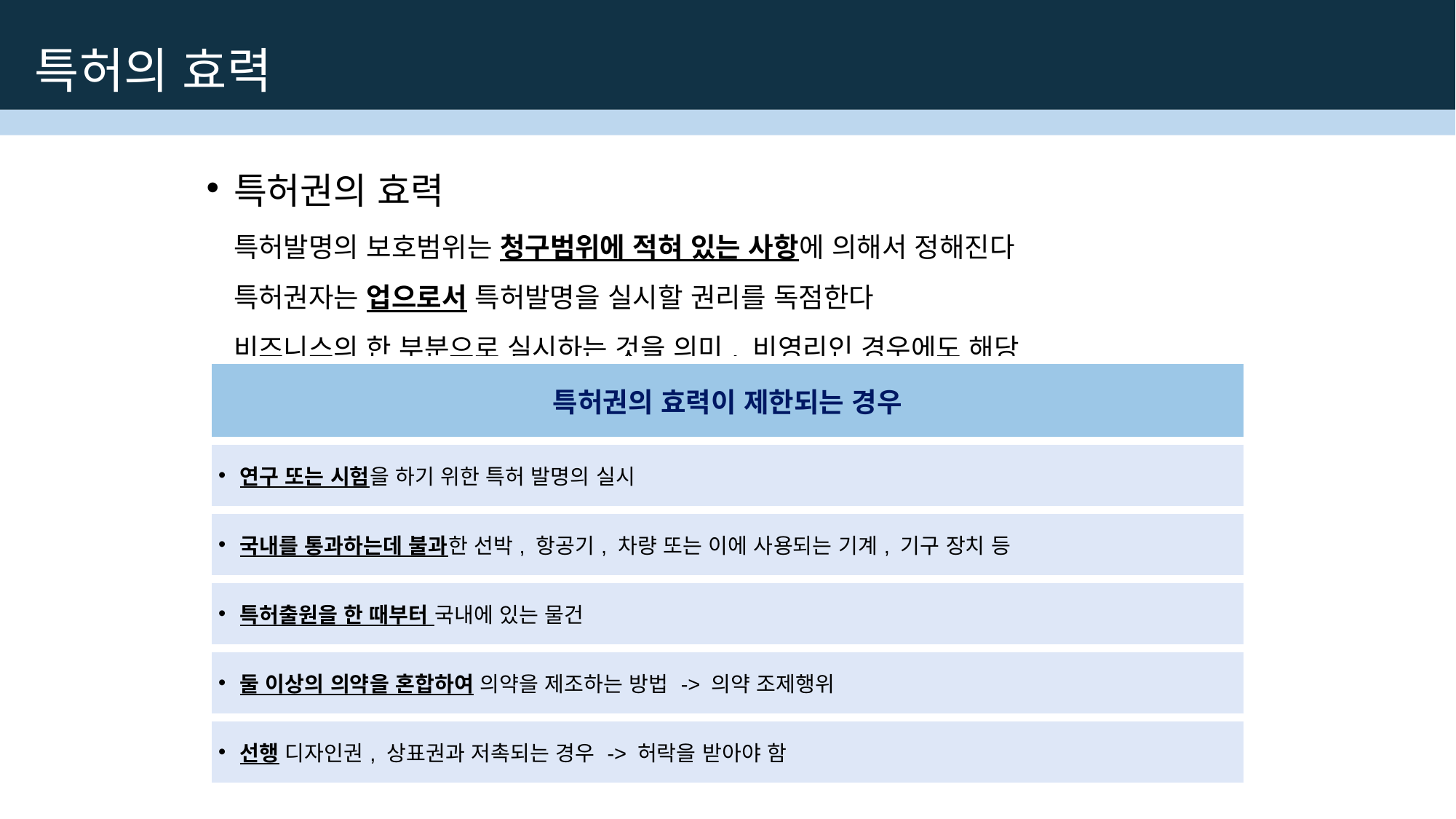

특허의 효력
특허권의 효력
	특허발명의 보호범위는 청구범위에 적혀 있는 사항에 의해서 정해진다
	특허권자는 업으로서 특허발명을 실시할 권리를 독점한다
	비즈니스의 한 부분으로 실시하는 것을 의미, 비영리인 경우에도 해당

| 특허권의 효력이 제한되는 경우 |
| --- |
| 연구 또는 시험을 하기 위한 특허 발명의 실시 |
| 국내를 통과하는데 불과한 선박, 항공기, 차량 또는 이에 사용되는 기계, 기구 장치 등 |
| 특허출원을 한 때부터 국내에 있는 물건 |
| 둘 이상의 의약을 혼합하여 의약을 제조하는 방법 -> 의약 조제행위 |
| 선행 디자인권, 상표권과 저촉되는 경우 -> 허락을 받아야 함 |